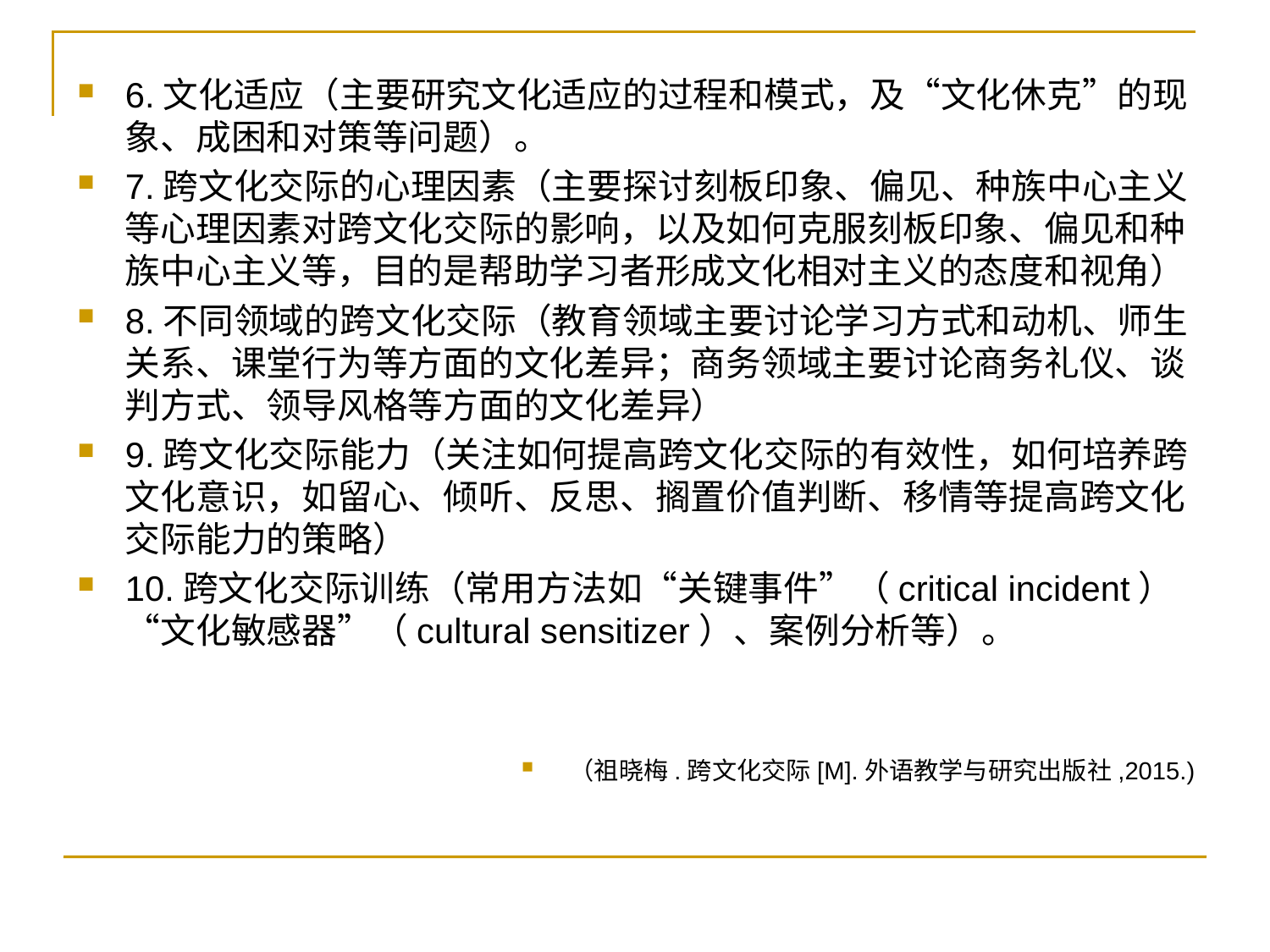

6.文化适应（主要研究文化适应的过程和模式，及“文化休克”的现象、成困和对策等问题）。
7.跨文化交际的心理因素（主要探讨刻板印象、偏见、种族中心主义等心理因素对跨文化交际的影响，以及如何克服刻板印象、偏见和种族中心主义等，目的是帮助学习者形成文化相对主义的态度和视角）
8.不同领域的跨文化交际（教育领域主要讨论学习方式和动机、师生关系、课堂行为等方面的文化差异；商务领域主要讨论商务礼仪、谈判方式、领导风格等方面的文化差异）
9.跨文化交际能力（关注如何提高跨文化交际的有效性，如何培养跨文化意识，如留心、倾听、反思、搁置价值判断、移情等提高跨文化交际能力的策略）
10.跨文化交际训练（常用方法如“关键事件”（critical incident）“文化敏感器”（cultural sensitizer）、案例分析等）。

（祖晓梅.跨文化交际[M].外语教学与研究出版社,2015.)